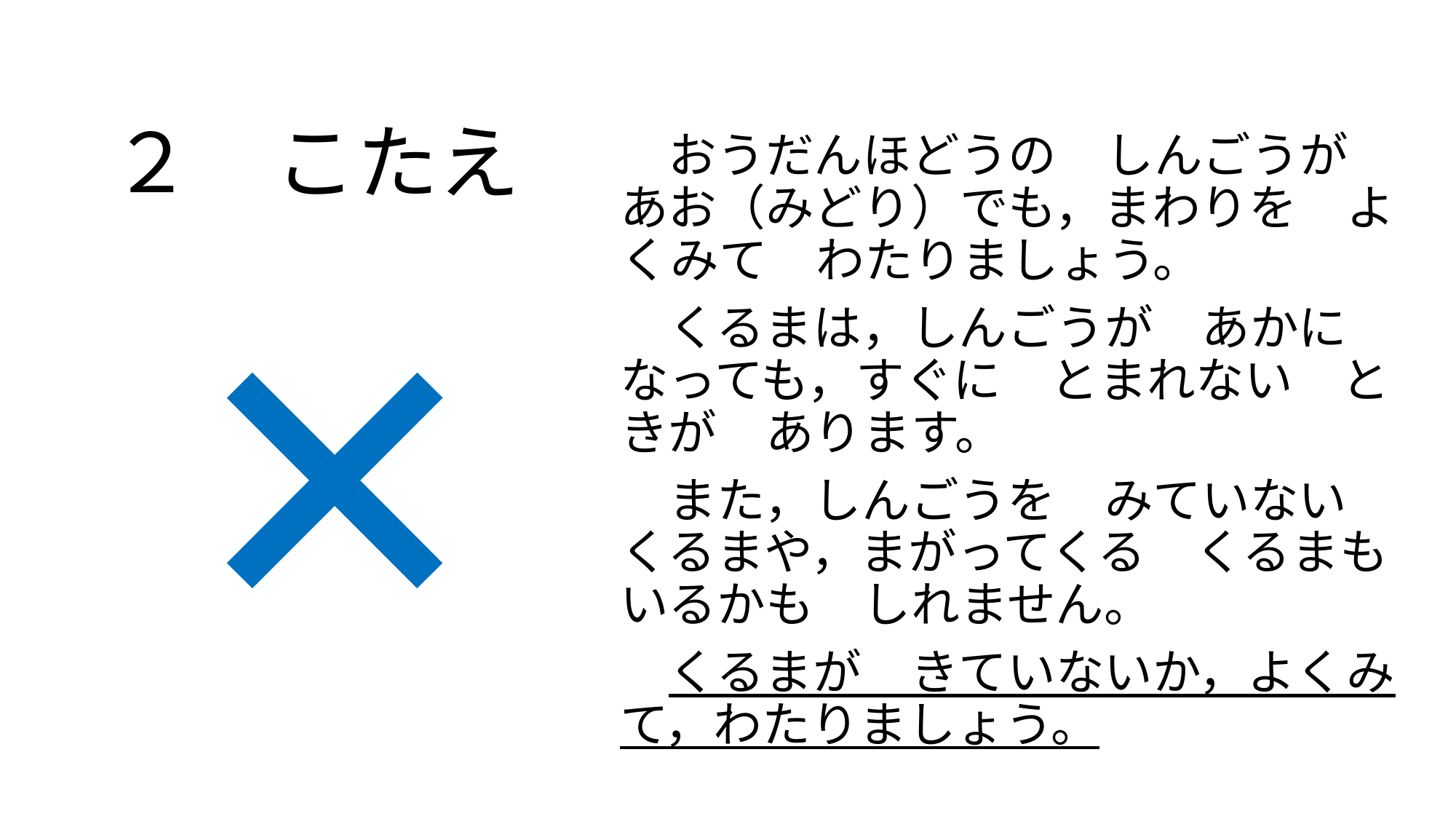

# ２　こたえ
　おうだんほどうの　しんごうが あお（みどり）でも，まわりを　よくみて　わたりましょう。
　くるまは，しんごうが　あかになっても，すぐに　とまれない　ときが　あります。
　また，しんごうを　みていない くるまや，まがってくる　くるまも いるかも　しれません。
　くるまが　きていないか，よくみて，わたりましょう。
✕